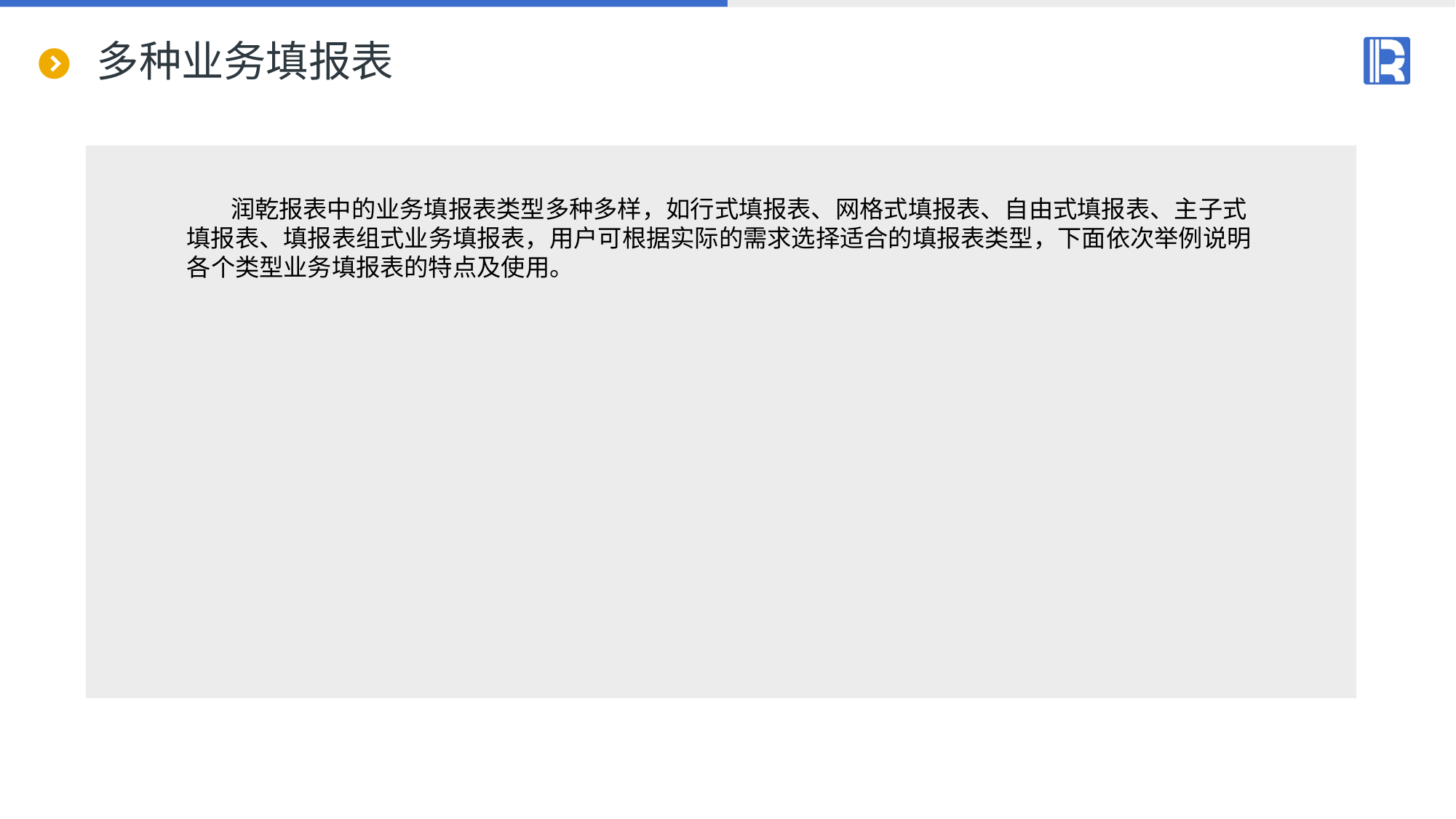

# 多种业务填报表

       润乾报表中的业务填报表类型多种多样，如行式填报表、网格式填报表、自由式填报表、主子式填报表、填报表组式业务填报表，用户可根据实际的需求选择适合的填报表类型，下面依次举例说明各个类型业务填报表的特点及使用。